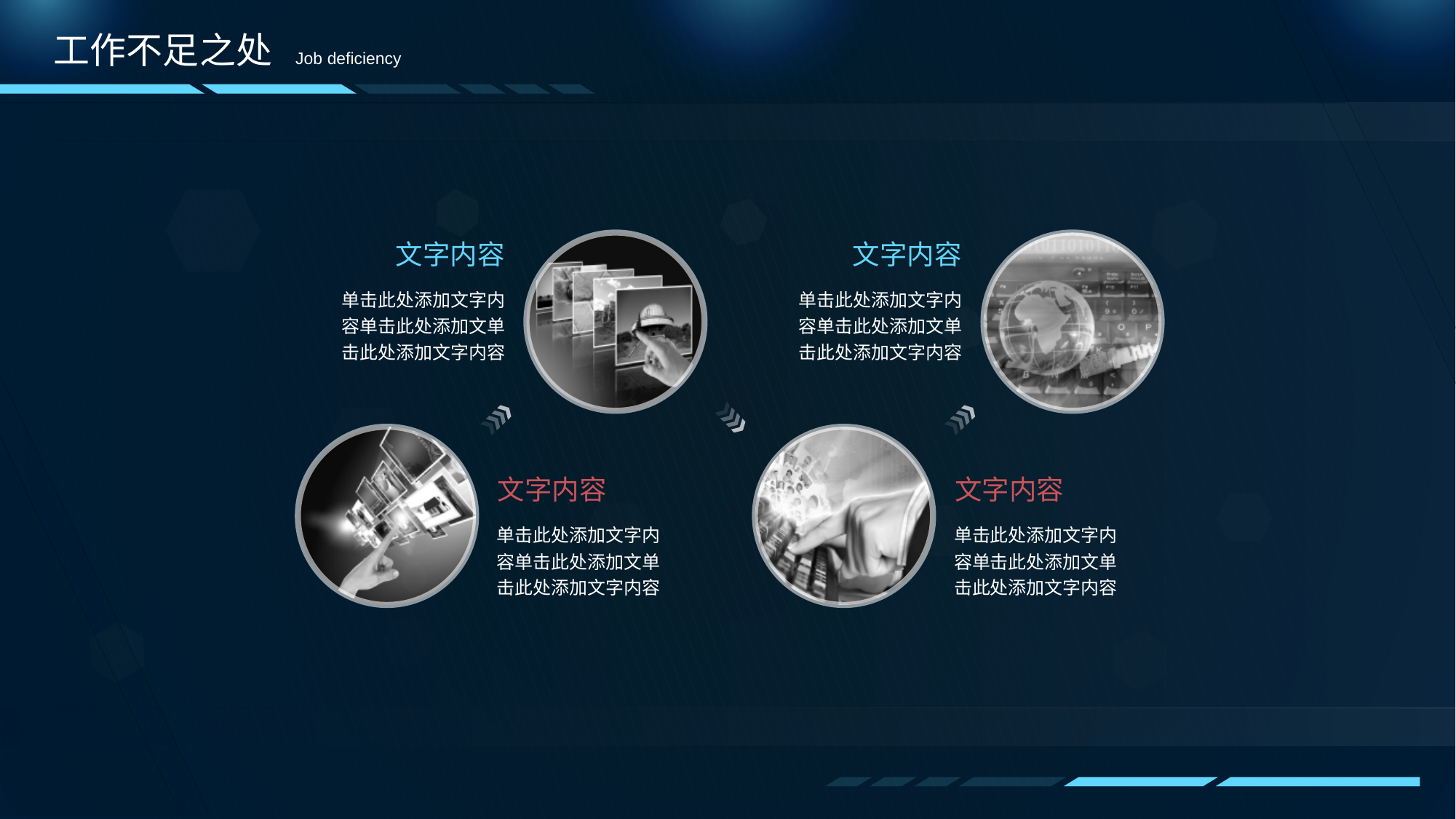

工作不足之处
Job deficiency
文字内容
单击此处添加文字内容单击此处添加文单击此处添加文字内容
文字内容
单击此处添加文字内容单击此处添加文单击此处添加文字内容

文字内容
单击此处添加文字内容单击此处添加文单击此处添加文字内容
文字内容
单击此处添加文字内容单击此处添加文单击此处添加文字内容